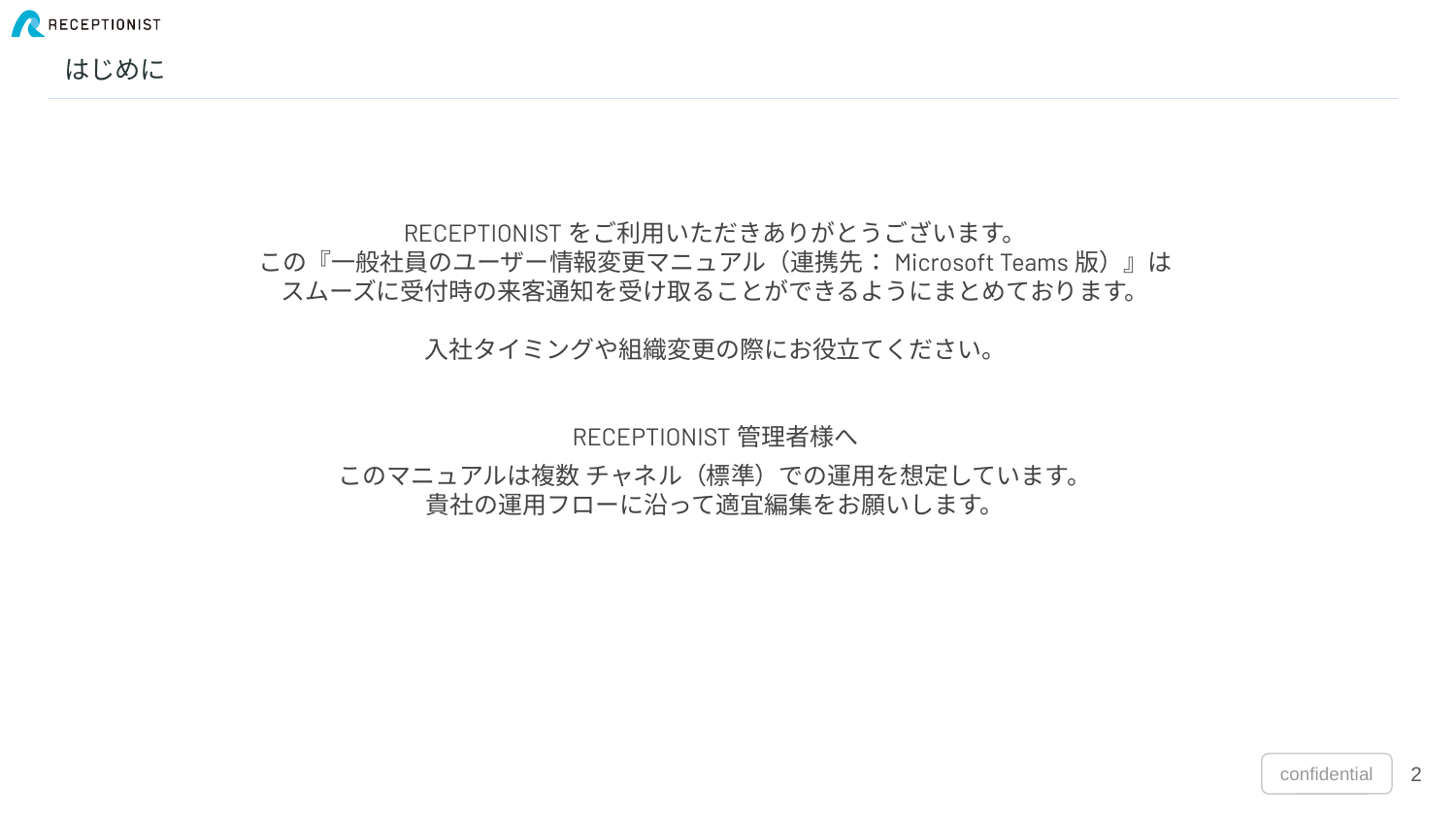

# はじめに
RECEPTIONISTをご利用いただきありがとうございます。
この『一般社員のユーザー情報変更マニュアル（連携先：Microsoft Teams版）』は
スムーズに受付時の来客通知を受け取ることができるようにまとめております。

入社タイミングや組織変更の際にお役立てください。

RECEPTIONIST管理者様へ

このマニュアルは複数 チャネル（標準）での運用を想定しています。
貴社の運用フローに沿って適宜編集をお願いします。
2